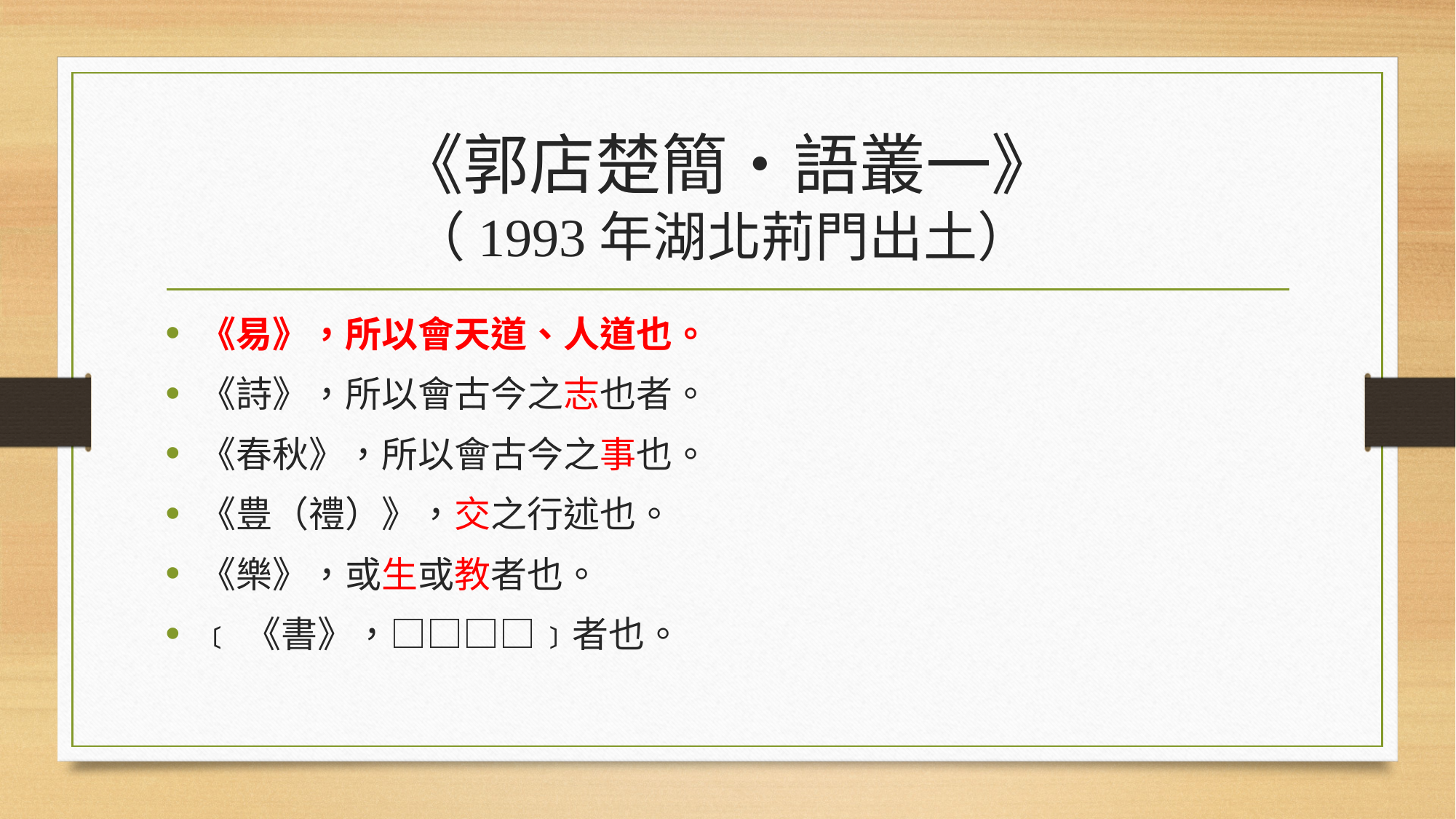

# 《郭店楚簡‧語叢一》 （1993年湖北荊門出土）
《易》，所以會天道、人道也。
《詩》，所以會古今之志也者。
《春秋》，所以會古今之事也。
《豊（禮）》，交之行述也。
《樂》，或生或教者也。
﹝《書》，□□□□﹞者也。